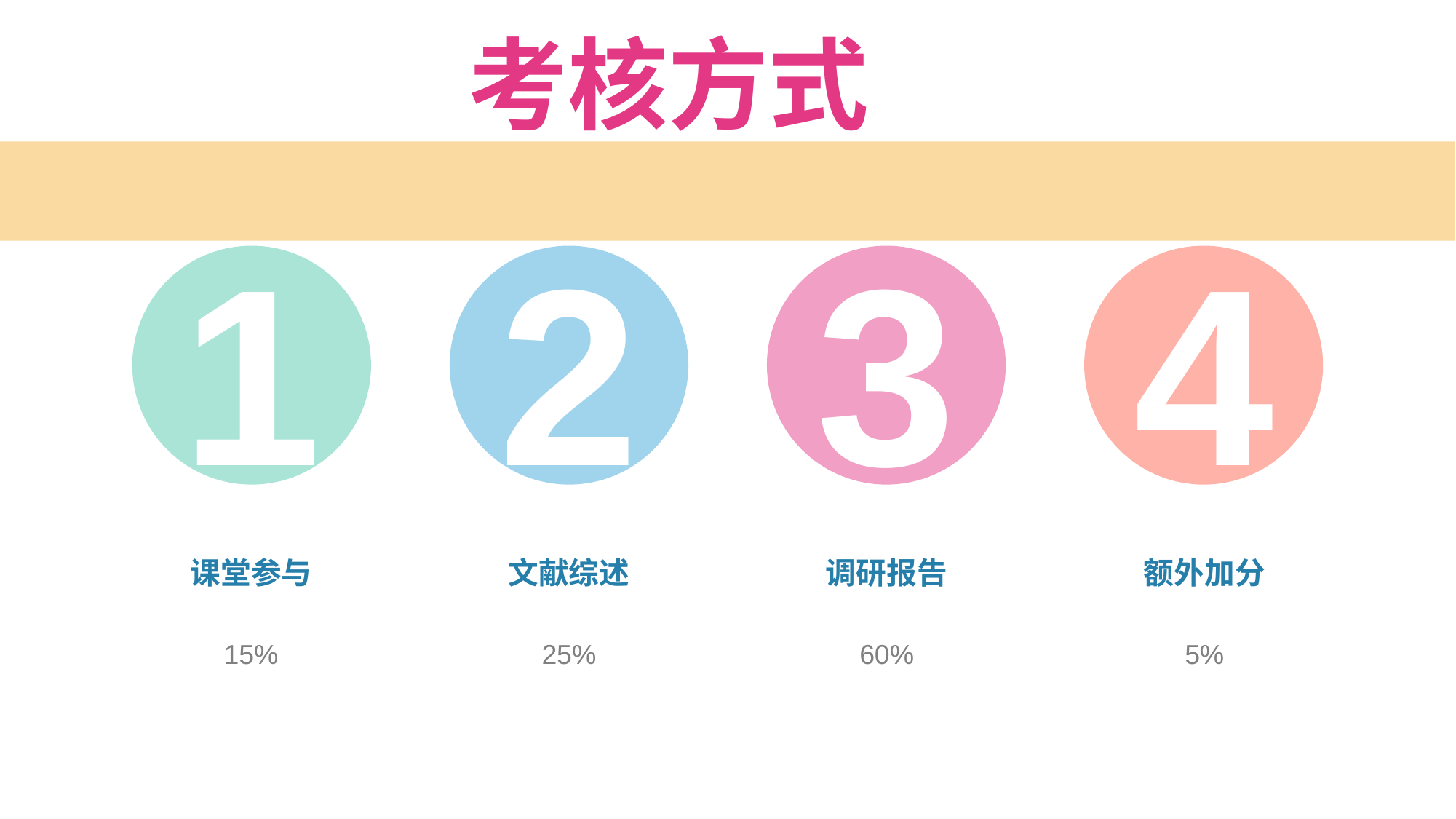

考核方式

1
2
3
4
课堂参与
15%
文献综述
25%
调研报告
60%
额外加分
5%